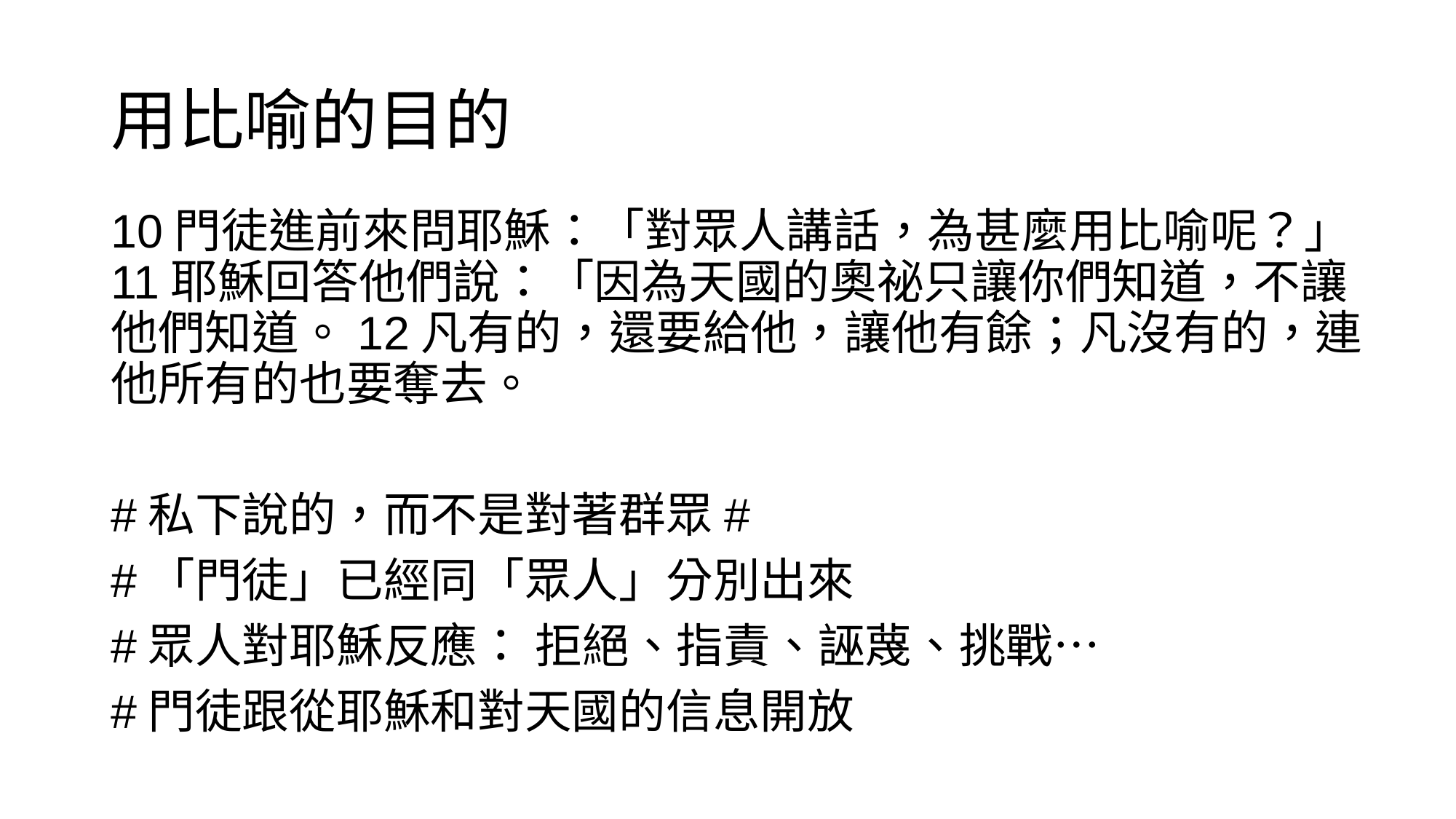

# 用比喻的目的
10門徒進前來問耶穌：「對眾人講話，為甚麼用比喻呢？」11耶穌回答他們說：「因為天國的奧祕只讓你們知道，不讓他們知道。12凡有的，還要給他，讓他有餘；凡沒有的，連他所有的也要奪去。

#私下說的，而不是對著群眾#
#「門徒」已經同「眾人」分別出來
#眾人對耶穌反應： 拒絕、指責、誣蔑、挑戰…
#門徒跟從耶穌和對天國的信息開放